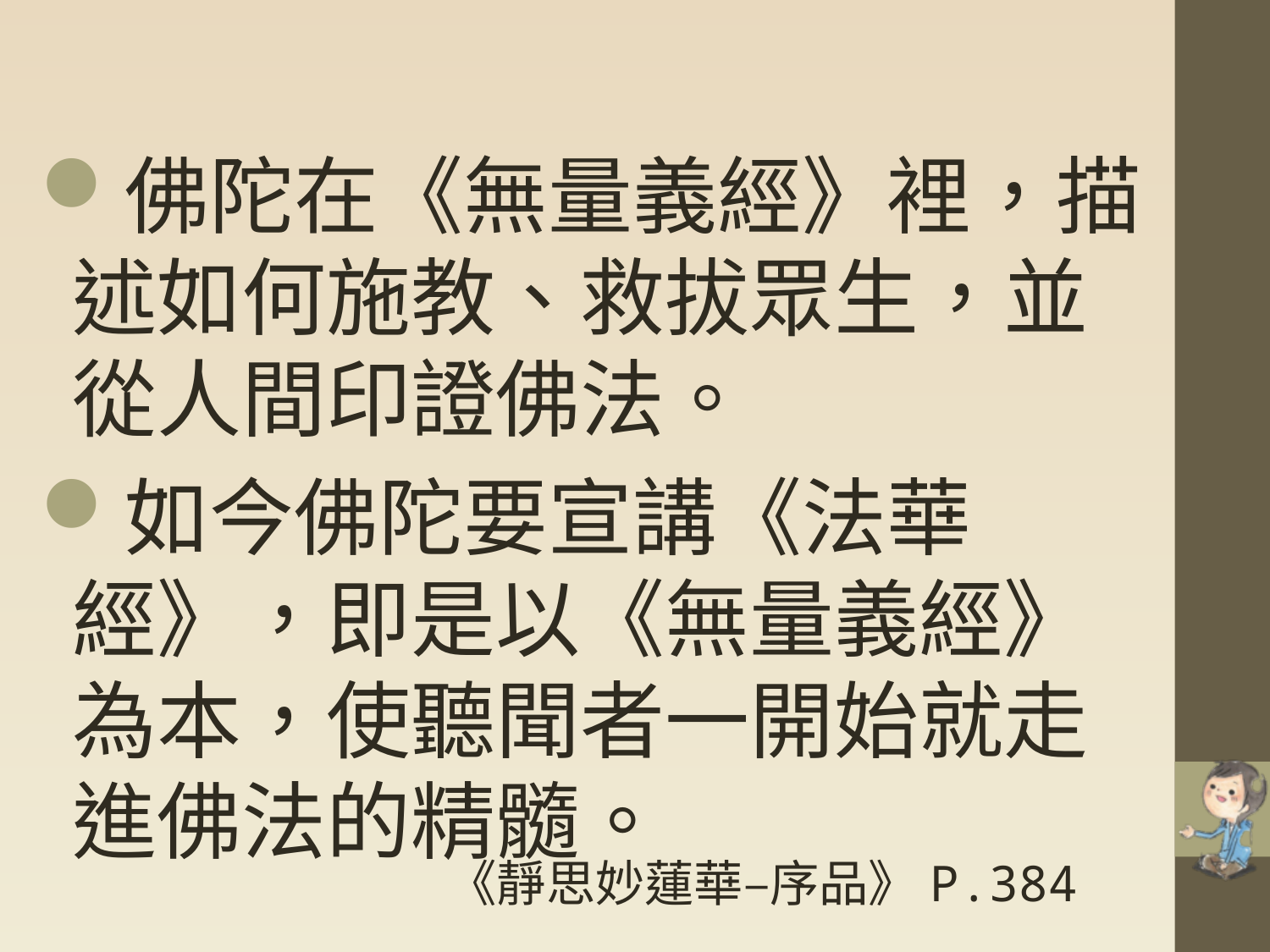

佛陀在《無量義經》裡，描述如何施教、救拔眾生，並從人間印證佛法。
如今佛陀要宣講《法華經》，即是以《無量義經》為本，使聽聞者一開始就走進佛法的精髓。
《靜思妙蓮華–序品》P.384